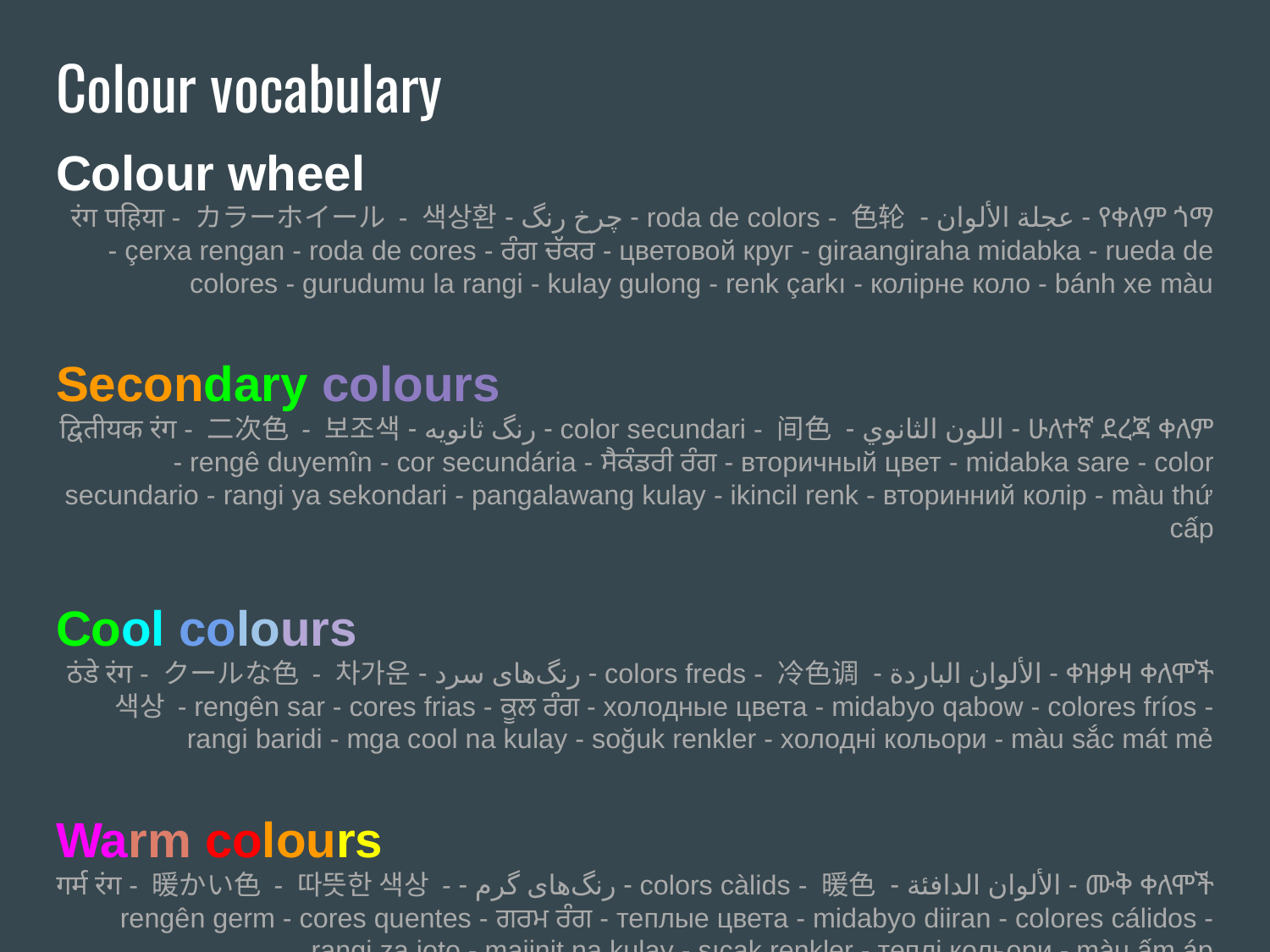

Colour vocabulary
Colour wheel
የቀለም ጎማ - عجلة الألوان - roda de colors - 色轮 - چرخ رنگ - रंग पहिया - カラーホイール - 색상환 - çerxa rengan - roda de cores - ਰੰਗ ਚੱਕਰ - цветовой круг - giraangiraha midabka - rueda de colores - gurudumu la rangi - kulay gulong - renk çarkı - колірне коло - bánh xe màu

Secondary colours
ሁለተኛ ደረጃ ቀለም - اللون الثانوي - color secundari - 间色 - رنگ ثانویه - द्वितीयक रंग - 二次色 - 보조색 - rengê duyemîn - cor secundária - ਸੈਕੰਡਰੀ ਰੰਗ - вторичный цвет - midabka sare - color secundario - rangi ya sekondari - pangalawang kulay - ikincil renk - вторинний колір - màu thứ cấp

Cool colours
ቀዝቃዛ ቀለሞች - الألوان الباردة - colors freds - 冷色调 - رنگ‌های سرد - ठंडे रंग - クールな色 - 차가운 색상 - rengên sar - cores frias - ਕੂਲ ਰੰਗ - холодные цвета - midabyo qabow - colores fríos - rangi baridi - mga cool na kulay - soğuk renkler - холодні кольори - màu sắc mát mẻ

Warm colours
ሙቅ ቀለሞች - الألوان الدافئة - colors càlids - 暖色 - رنگ‌های گرم - गर्म रंग - 暖かい色 - 따뜻한 색상 - rengên germ - cores quentes - ਗਰਮ ਰੰਗ - теплые цвета - midabyo diiran - colores cálidos - rangi za joto - maiinit na kulay - sıcak renkler - теплі кольори - màu ấm áp